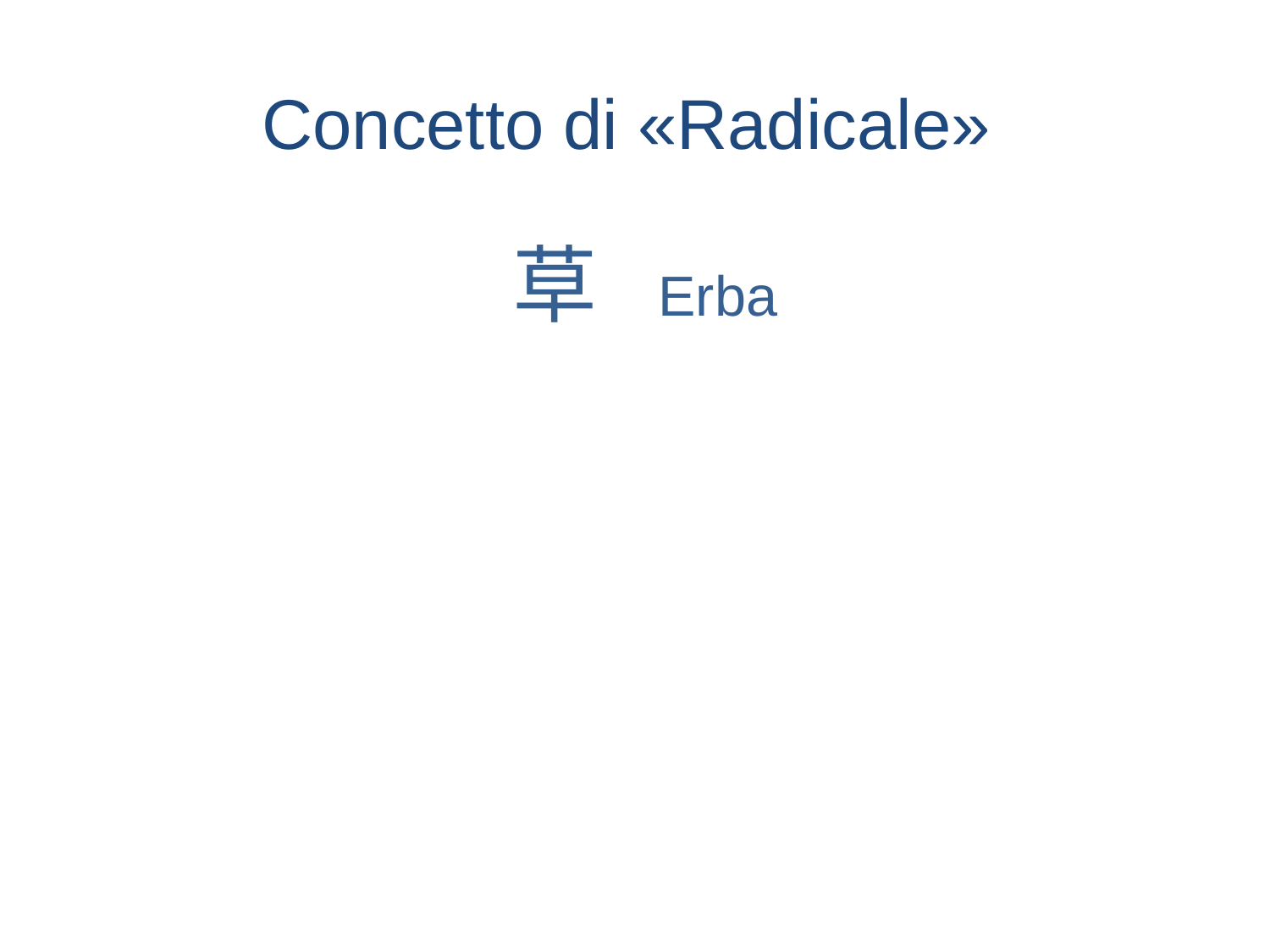

Concetto di «Radicale»

草　Erba

葉 Foglia

花　Fiore

蘭 Orchidea    菊 Crisantemo      蓮 Loto